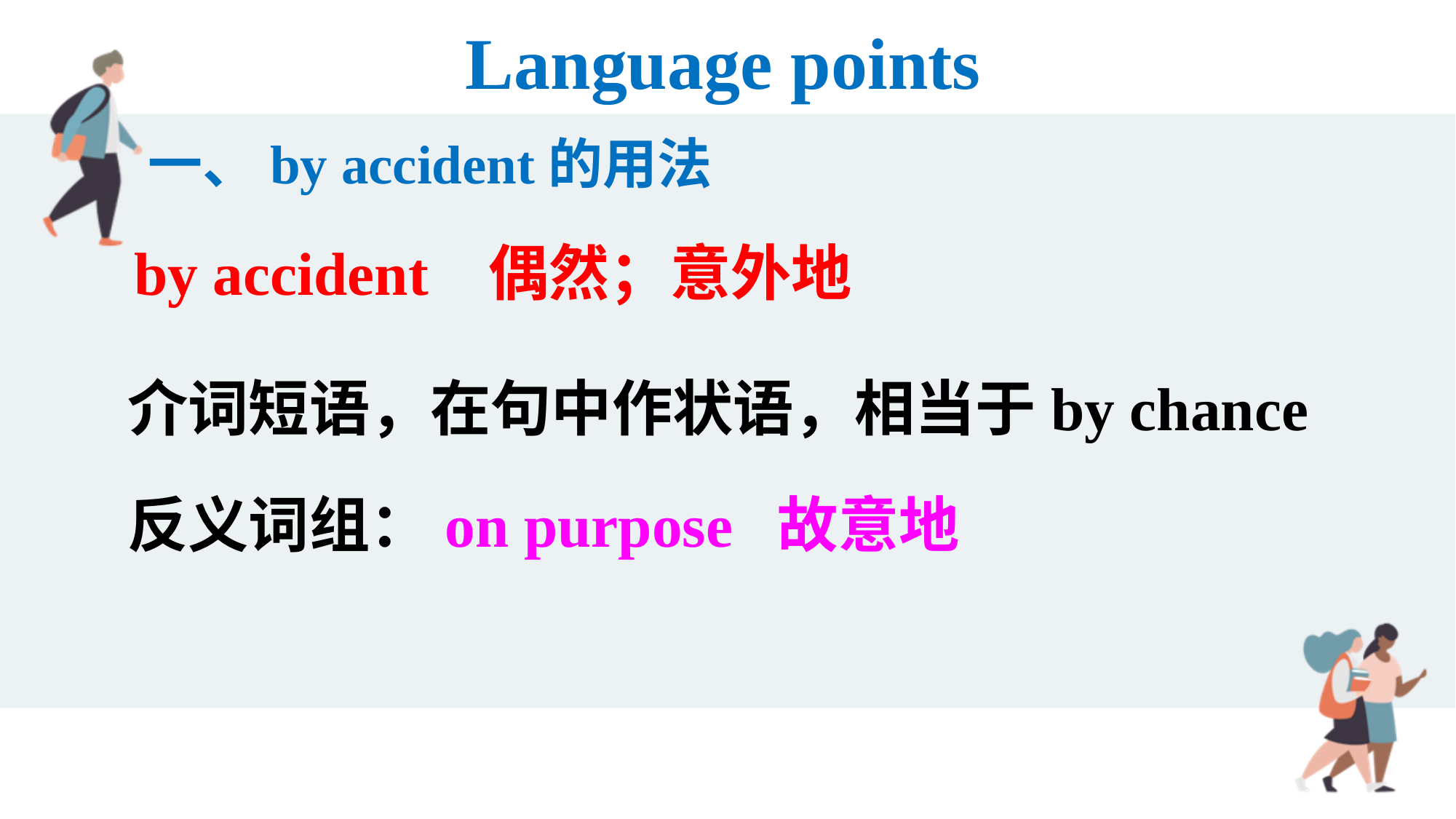

Language points
一、by accident的用法
by accident   偶然；意外地
介词短语，在句中作状语，相当于by chance
反义词组：on purpose  故意地